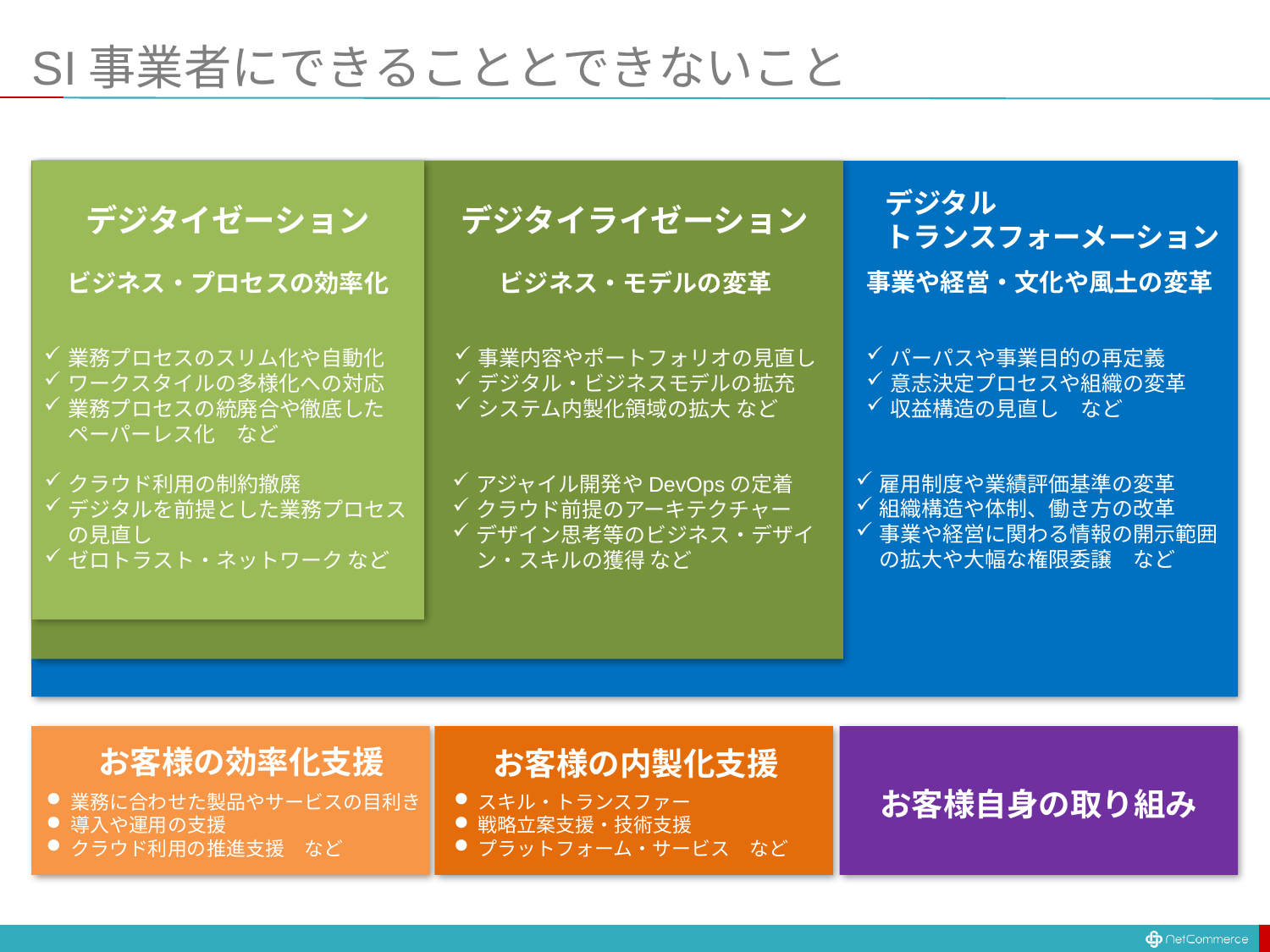

# SI事業者にできることとできないこと

デジタル
トランスフォーメーション
デジタイゼーション
デジタイライゼーション
事業や経営・文化や風土の変革
ビジネス・プロセスの効率化
ビジネス・モデルの変革
業務プロセスのスリム化や自動化
ワークスタイルの多様化への対応
業務プロセスの統廃合や徹底したペーパーレス化　など
事業内容やポートフォリオの見直し
デジタル・ビジネスモデルの拡充
システム内製化領域の拡大 など
パーパスや事業目的の再定義
意志決定プロセスや組織の変革
収益構造の見直し　など
雇用制度や業績評価基準の変革
組織構造や体制、働き方の改革
事業や経営に関わる情報の開示範囲の拡大や大幅な権限委譲　など
アジャイル開発やDevOpsの定着
クラウド前提のアーキテクチャー
デザイン思考等のビジネス・デザイン・スキルの獲得 など
クラウド利用の制約撤廃
デジタルを前提とした業務プロセスの見直し
ゼロトラスト・ネットワーク など

お客様の効率化支援
お客様の内製化支援
お客様自身の取り組み
業務に合わせた製品やサービスの目利き
導入や運用の支援
クラウド利用の推進支援　など
スキル・トランスファー
戦略立案支援・技術支援
プラットフォーム・サービス　など